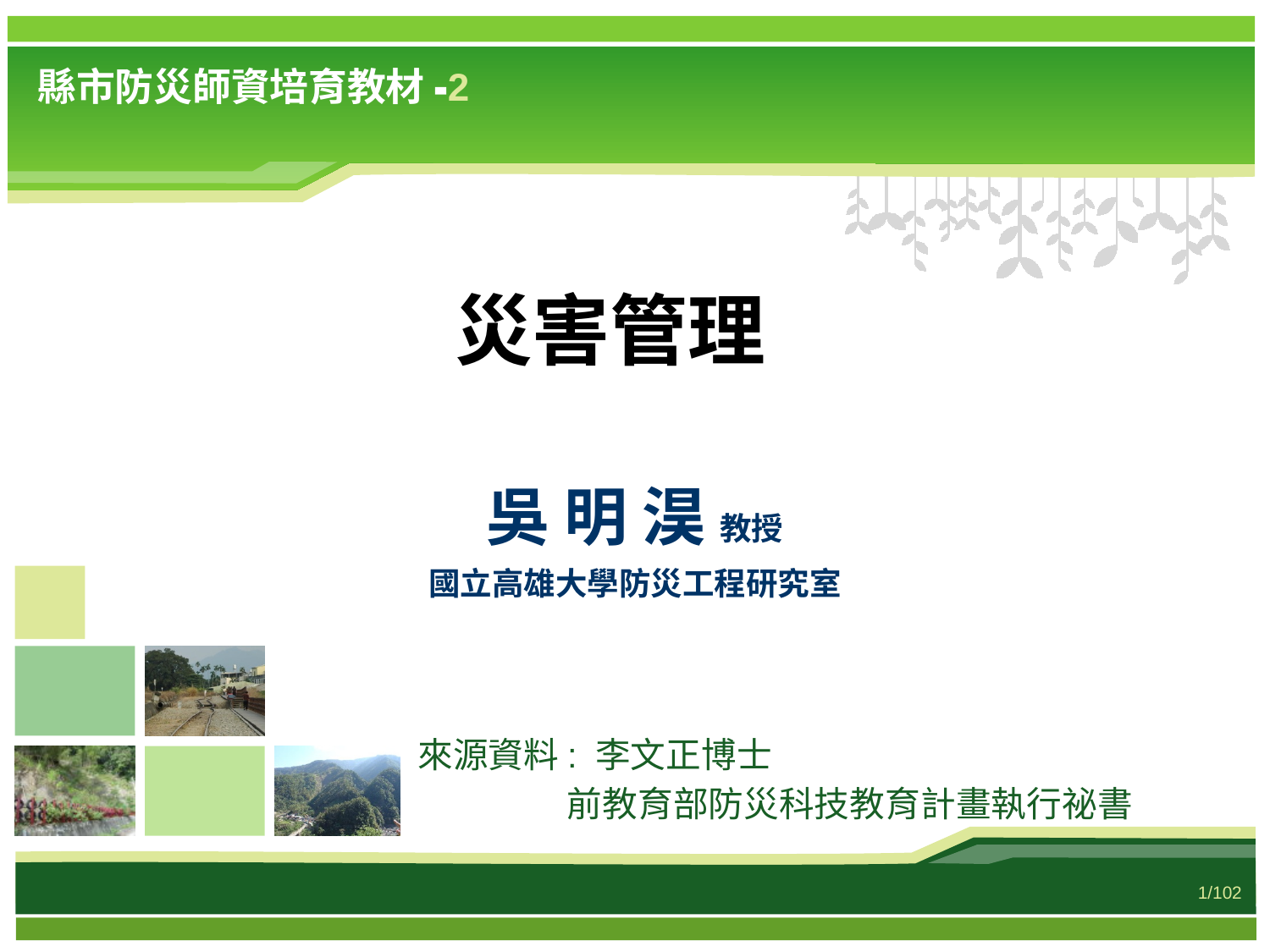

2
# 災害管理
吳 明 淏 教授
國立高雄大學防災工程研究室
來源資料: 李文正博士
                  前教育部防災科技教育計畫執行祕書
1/102